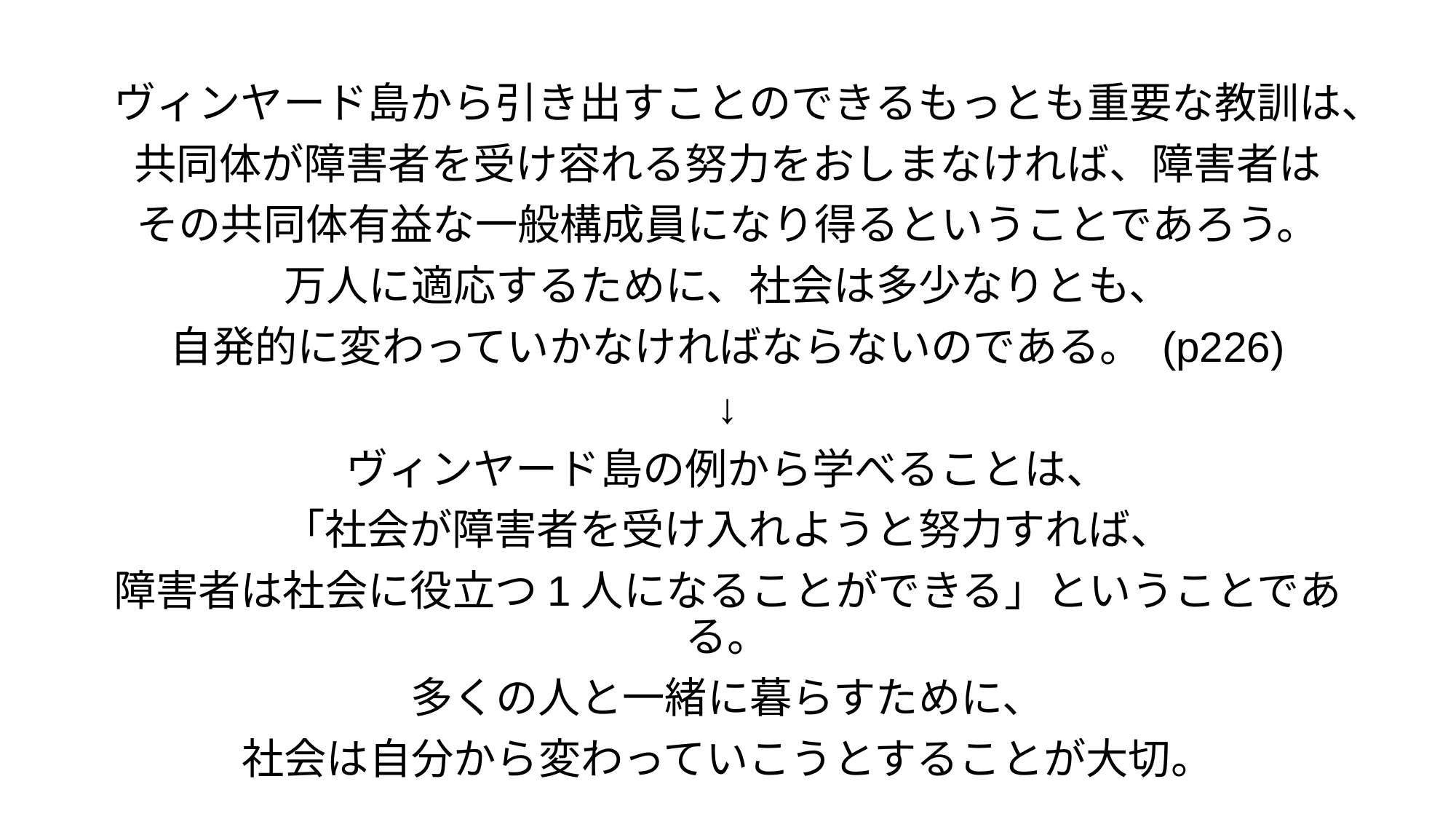

ヴィンヤード島から引き出すことのできるもっとも重要な教訓は、
共同体が障害者を受け容れる努力をおしまなければ、障害者は
その共同体有益な一般構成員になり得るということであろう。
万人に適応するために、社会は多少なりとも、
自発的に変わっていかなければならないのである。 (p226)
↓
ヴィンヤード島の例から学べることは、
「社会が障害者を受け入れようと努力すれば、
障害者は社会に役立つ1人になることができる」ということである。
多くの人と一緒に暮らすために、
社会は自分から変わっていこうとすることが大切。